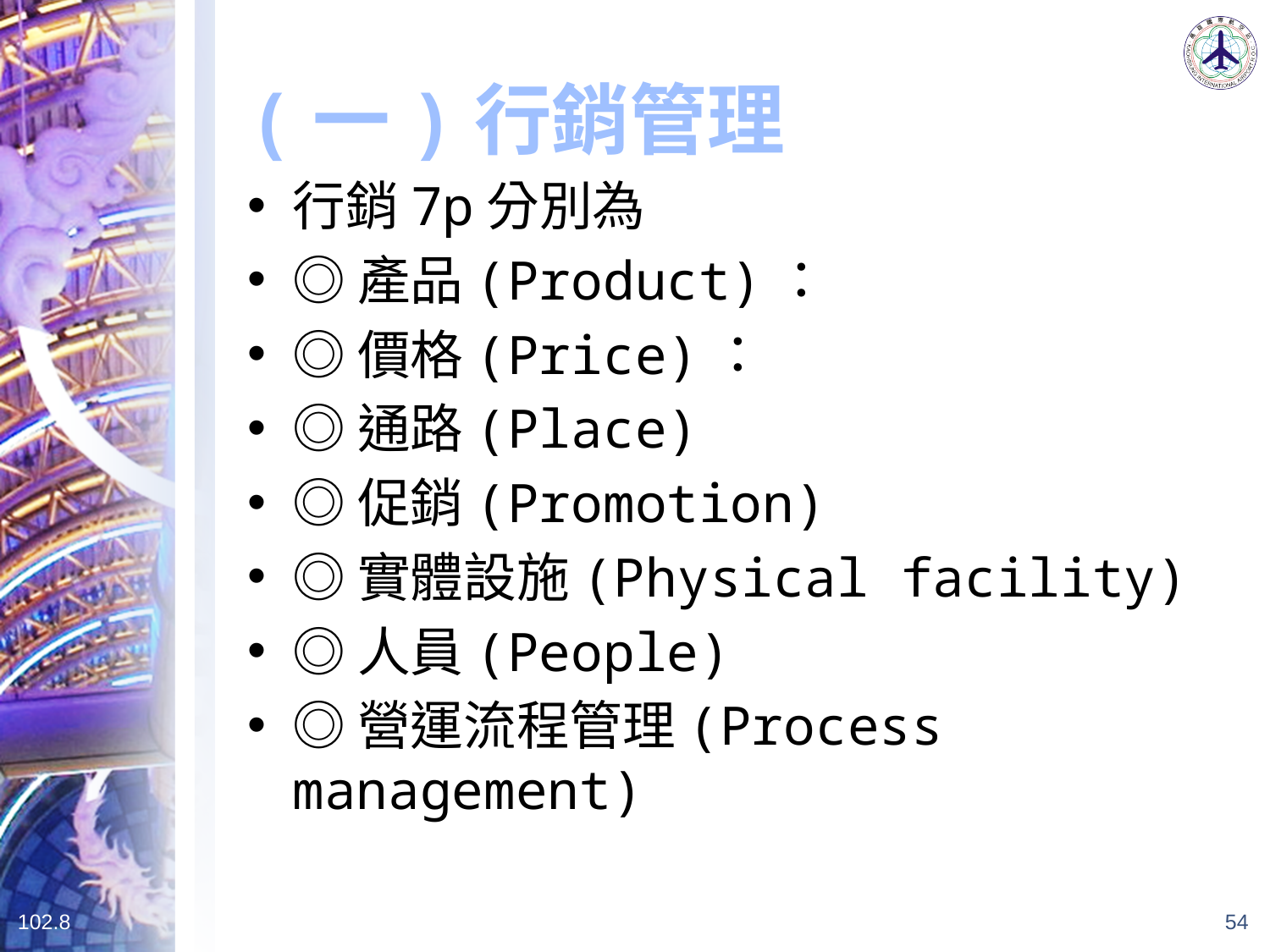

# (一)行銷管理
行銷7p分別為
◎產品(Product)：
◎價格(Price)：
◎通路(Place)
◎促銷(Promotion)
◎實體設施(Physical facility)
◎人員(People)
◎營運流程管理(Process management)
102.8
54